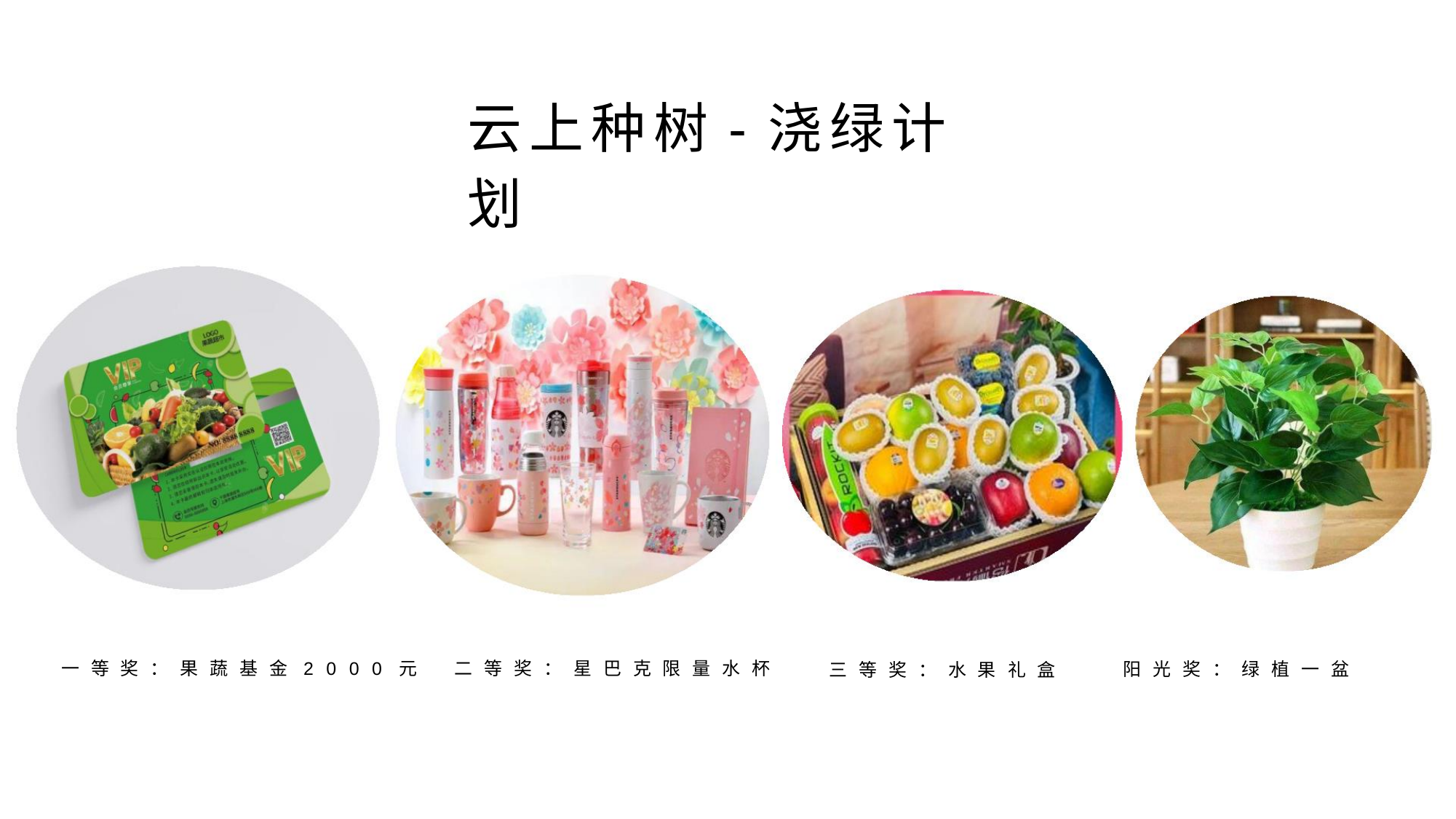

云上种树-浇绿计划
一 等 奖 ： 果 蔬 基 金 2 0 0 0 元
二 等 奖 ： 星 巴 克 限 量 水 杯
阳 光 奖 ： 绿 植 一 盆
三 等 奖 ： 水 果 礼 盒